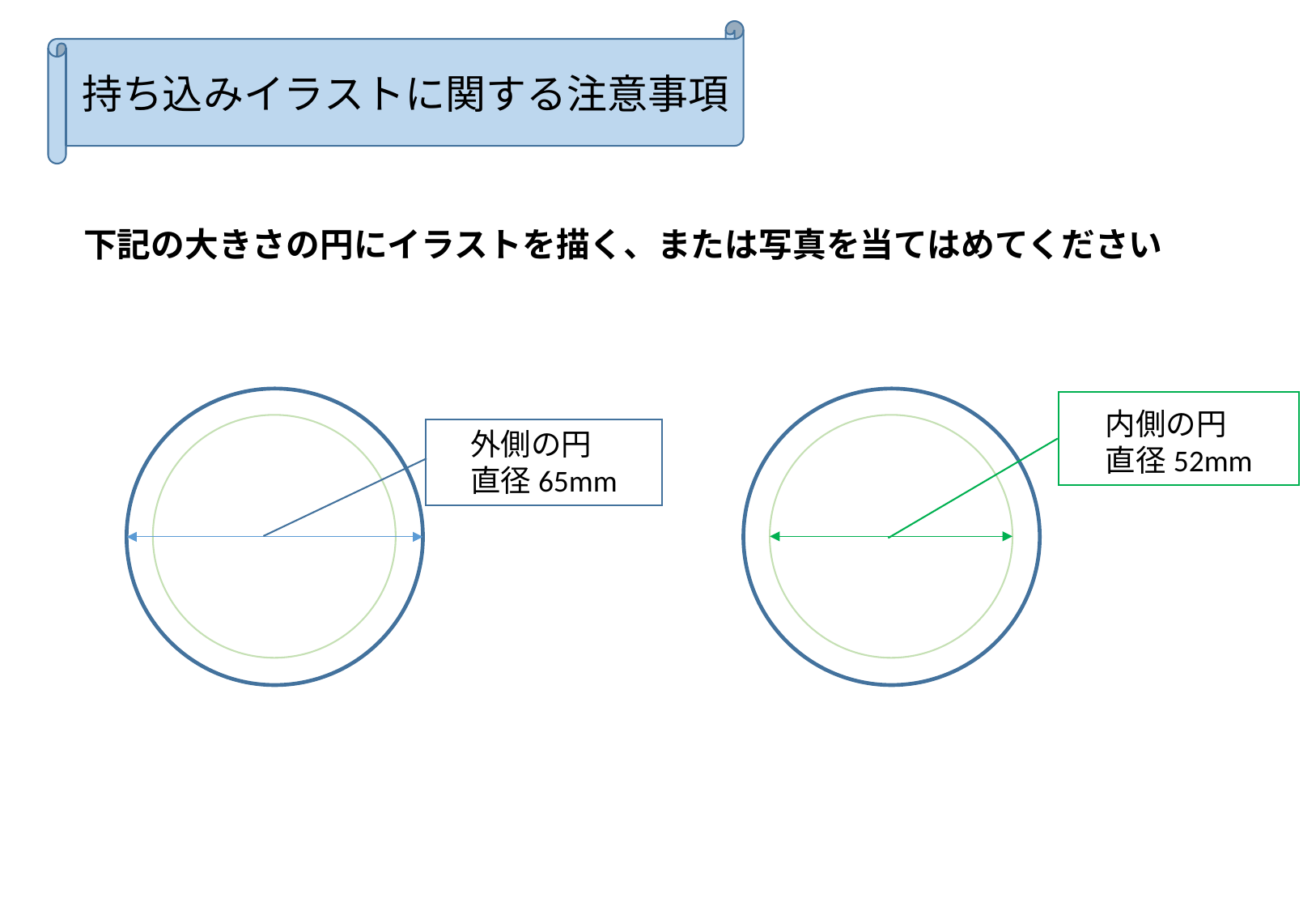

持ち込みイラストに関する注意事項
下記の大きさの円にイラストを描く、または写真を当てはめてください

内側の円
直径52mm

外側の円
直径65mm